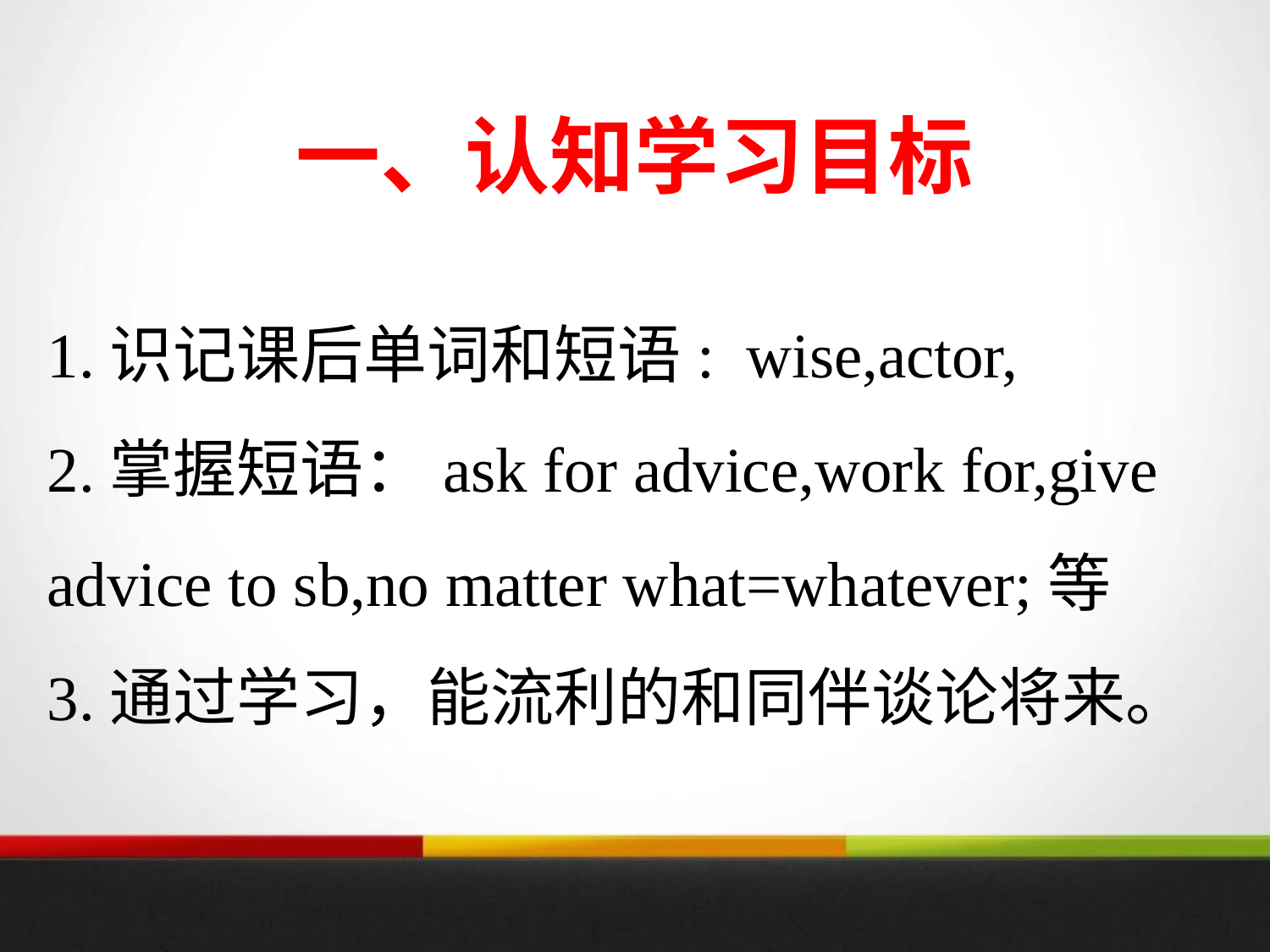

一、认知学习目标
1.识记课后单词和短语:  wise,actor,
2.掌握短语：ask for advice,work for,give advice to sb,no matter what=whatever;等
3.通过学习，能流利的和同伴谈论将来。